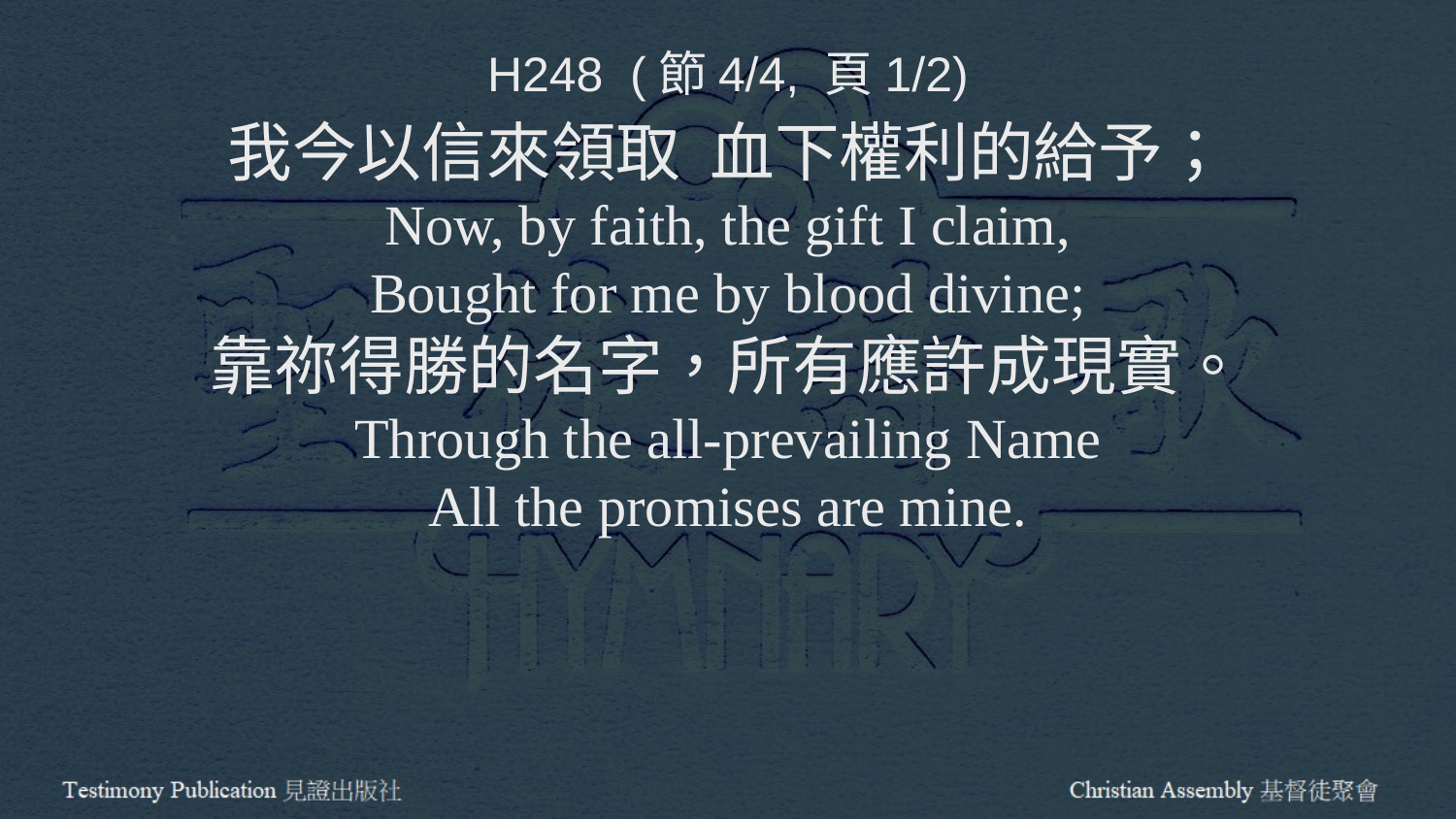

H248  (節4/4, 頁1/2)
我今以信來領取  血下權利的給予；
Now, by faith, the gift I claim,
Bought for me by blood divine;
靠祢得勝的名字，所有應許成現實。
Through the all-prevailing Name
All the promises are mine.